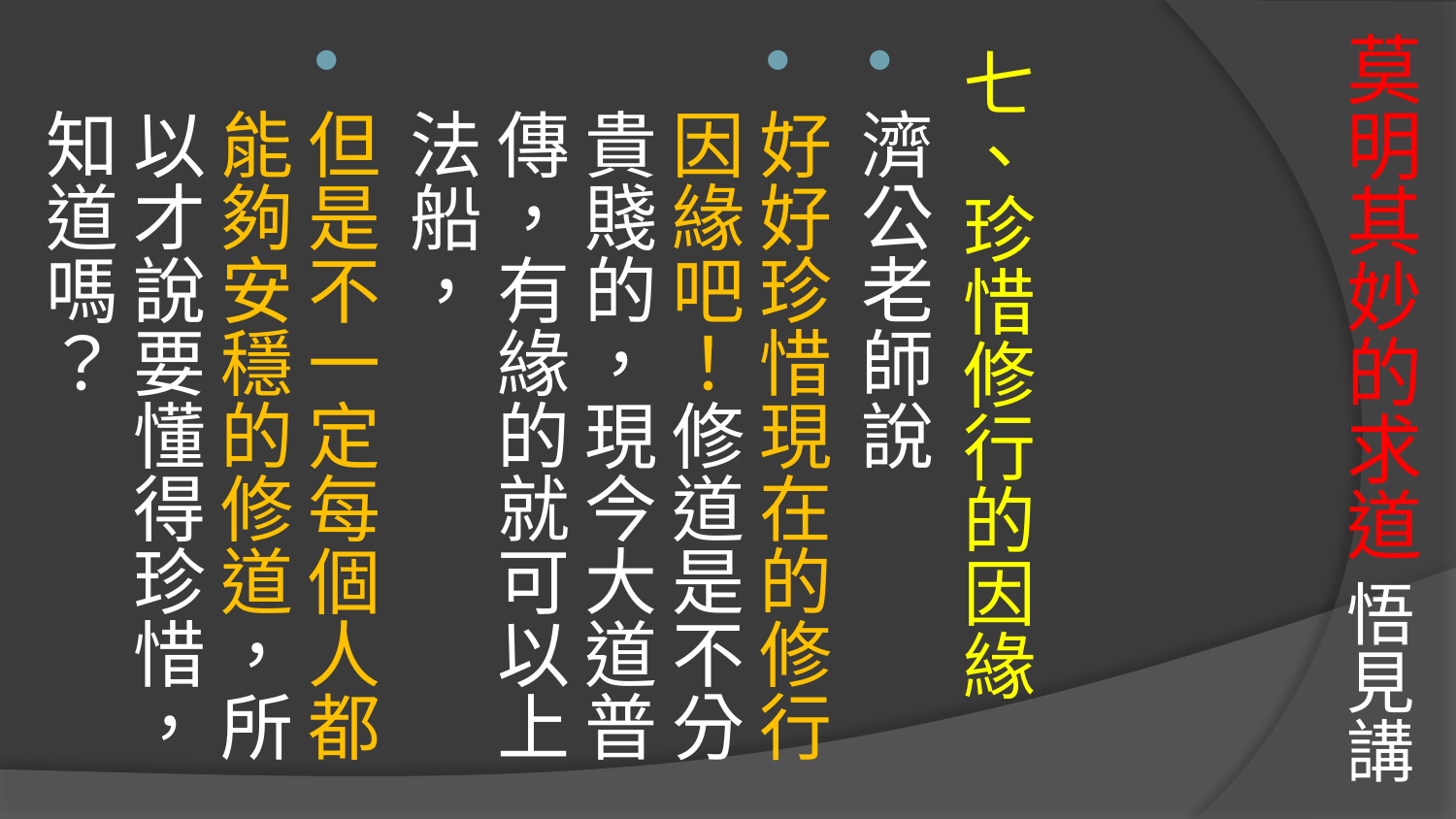

# 莫明其妙的求道 悟見講
七、珍惜修行的因緣
濟公老師說
好好珍惜現在的修行因緣吧！修道是不分貴賤的，現今大道普傳，有緣的就可以上法船，
但是不一定每個人都能夠安穩的修道，所以才說要懂得珍惜，知道嗎？